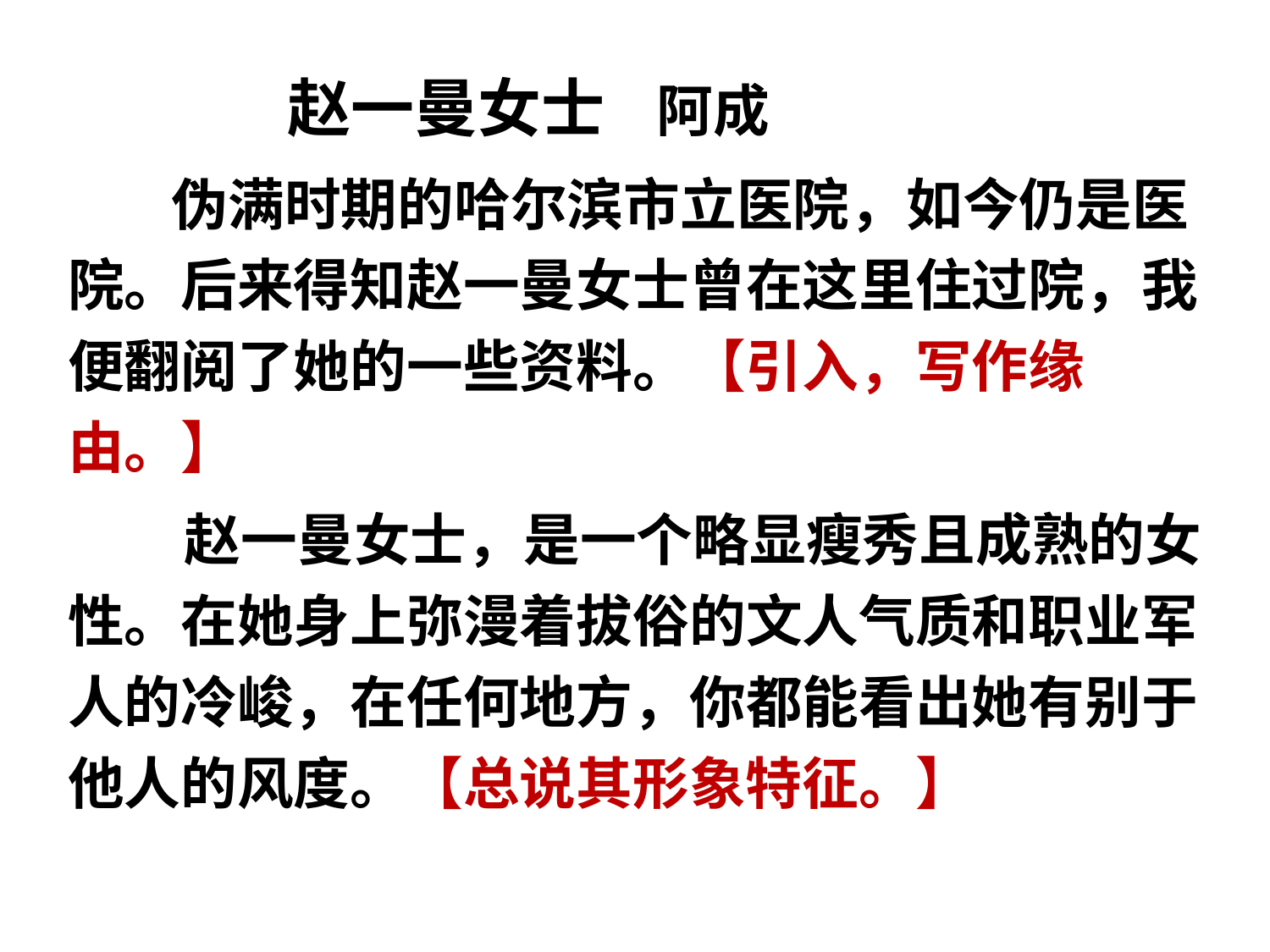

赵一曼女士    阿成
       伪满时期的哈尔滨市立医院，如今仍是医院。后来得知赵一曼女士曾在这里住过院，我便翻阅了她的一些资料。【引入，写作缘由。】
        赵一曼女士，是一个略显瘦秀且成熟的女性。在她身上弥漫着拔俗的文人气质和职业军人的冷峻，在任何地方，你都能看出她有别于他人的风度。【总说其形象特征。】